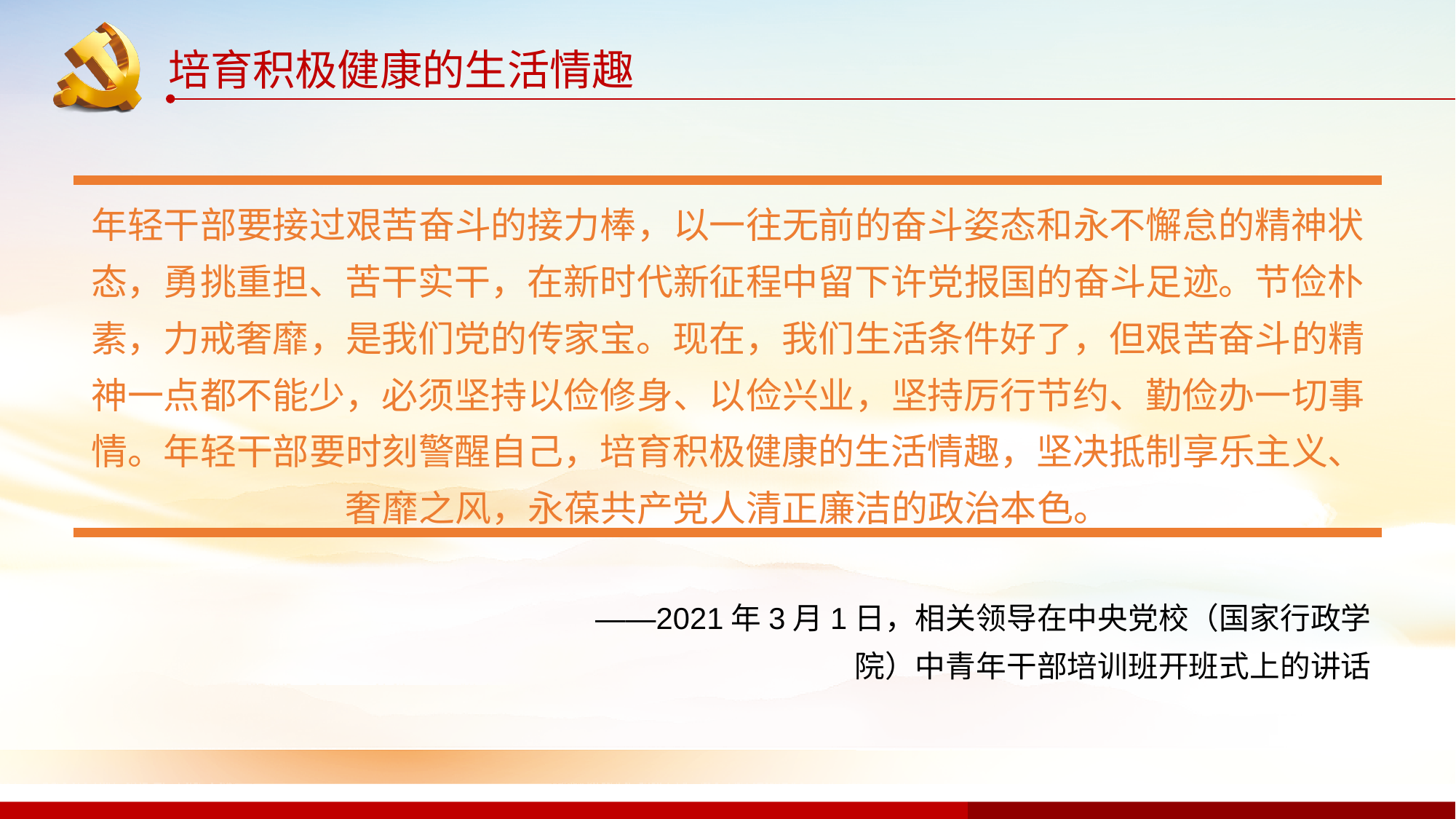

培育积极健康的生活情趣

年轻干部要接过艰苦奋斗的接力棒，以一往无前的奋斗姿态和永不懈怠的精神状态，勇挑重担、苦干实干，在新时代新征程中留下许党报国的奋斗足迹。节俭朴素，力戒奢靡，是我们党的传家宝。现在，我们生活条件好了，但艰苦奋斗的精神一点都不能少，必须坚持以俭修身、以俭兴业，坚持厉行节约、勤俭办一切事情。年轻干部要时刻警醒自己，培育积极健康的生活情趣，坚决抵制享乐主义、奢靡之风，永葆共产党人清正廉洁的政治本色。
——2021年3月1日，相关领导在中央党校（国家行政学院）中青年干部培训班开班式上的讲话